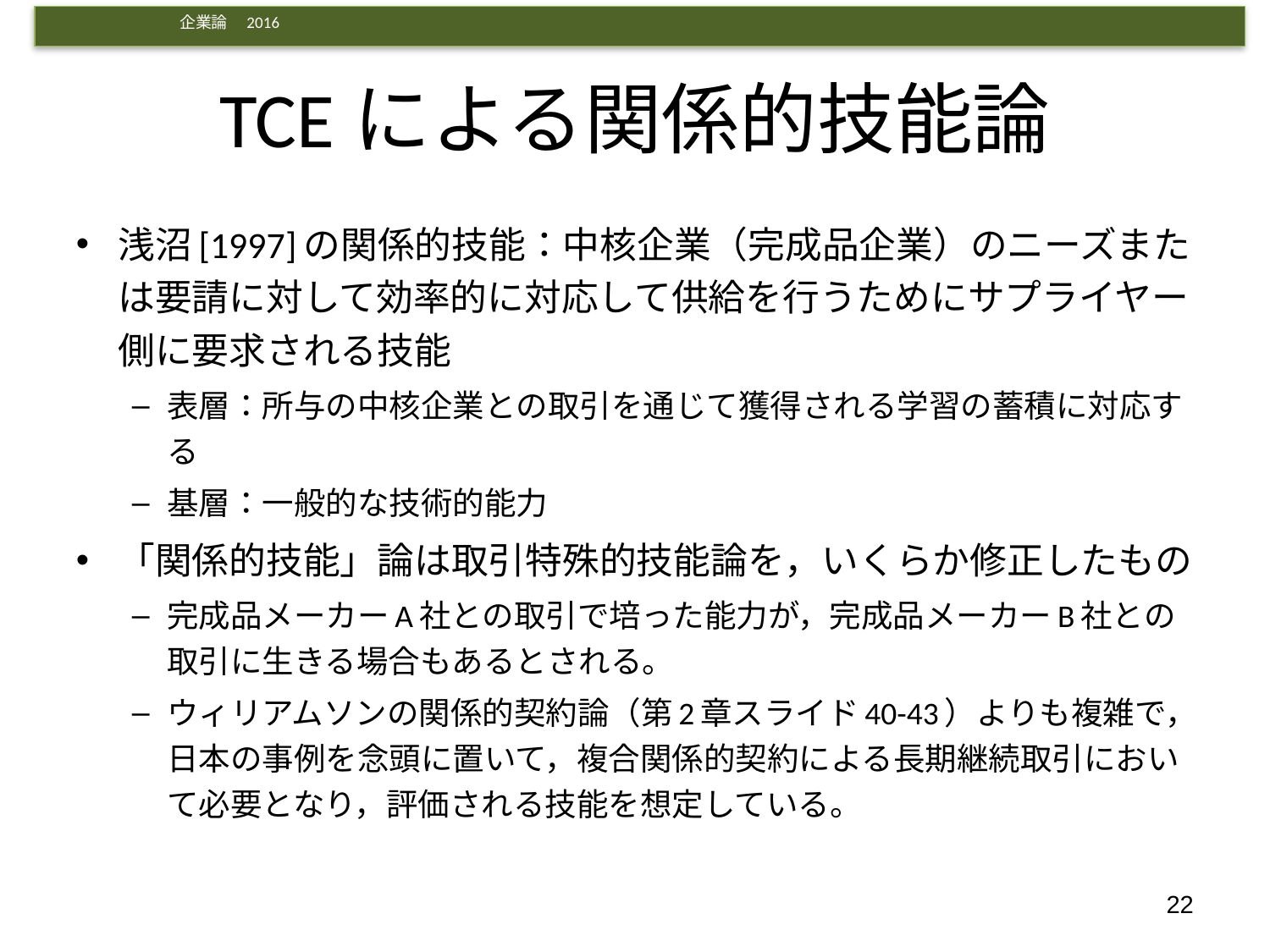

# TCEによる関係的技能論
浅沼[1997]の関係的技能：中核企業（完成品企業）のニーズまたは要請に対して効率的に対応して供給を行うためにサプライヤー側に要求される技能
表層：所与の中核企業との取引を通じて獲得される学習の蓄積に対応する
基層：一般的な技術的能力
「関係的技能」論は取引特殊的技能論を，いくらか修正したもの
完成品メーカーA社との取引で培った能力が，完成品メーカーB社との取引に生きる場合もあるとされる。
ウィリアムソンの関係的契約論（第2章スライド40-43）よりも複雑で，日本の事例を念頭に置いて，複合関係的契約による長期継続取引において必要となり，評価される技能を想定している。

22